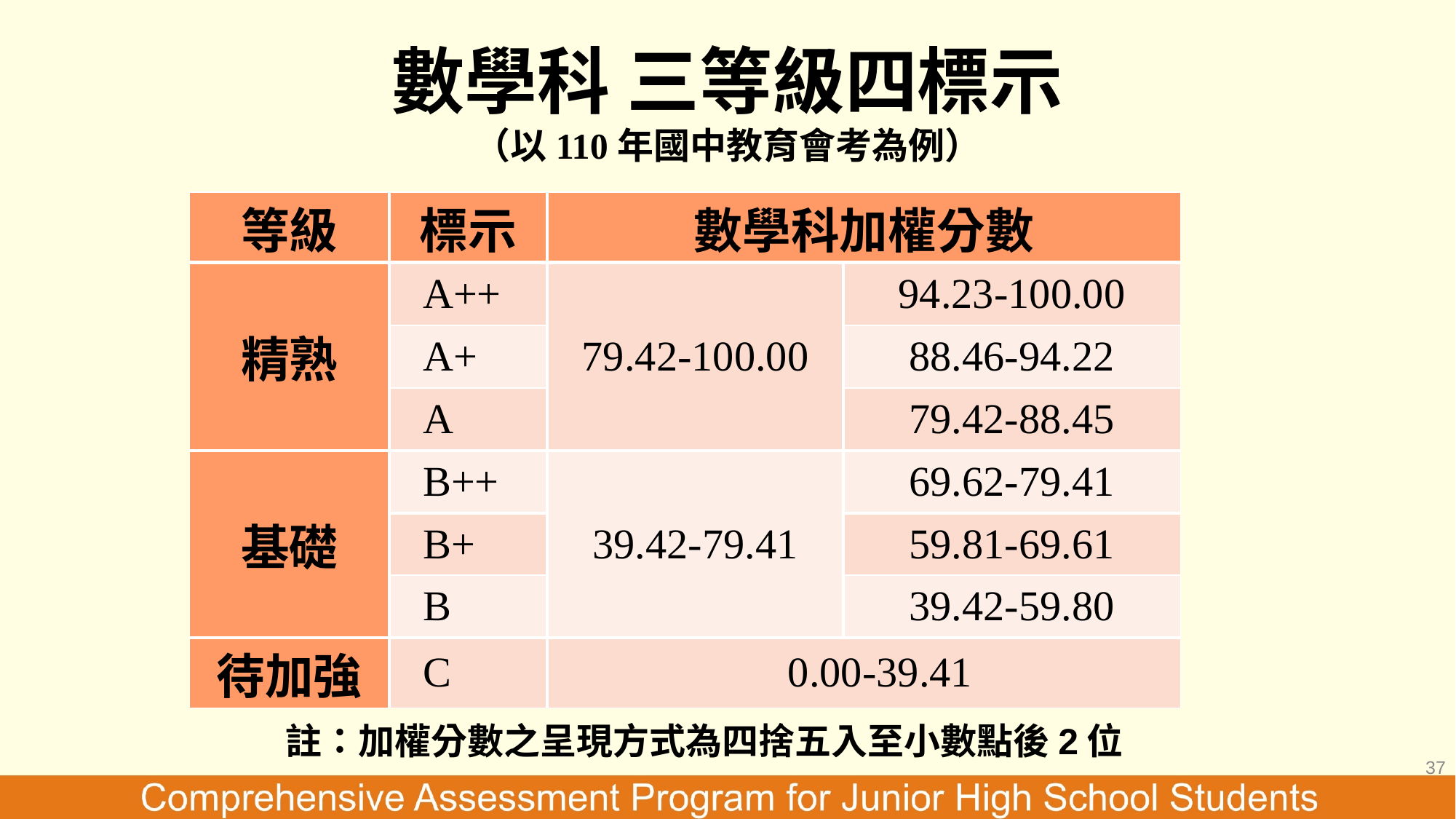

# 數學科 三等級四標示 （以110年國中教育會考為例）
| 等級 | 標示 | 數學科加權分數 |  |
| --- | --- | --- | --- |
| 精熟 | A++ | 79.42-100.00 | 94.23-100.00 |
|  | A+ |  | 88.46-94.22 |
|  | A |  | 79.42-88.45 |
| 基礎 | B++ | 39.42-79.41 | 69.62-79.41 |
|  | B+ |  | 59.81-69.61 |
|  | B |  | 39.42-59.80 |
| 待加強 | C | 0.00-39.41 |  |
註：加權分數之呈現方式為四捨五入至小數點後2位
37